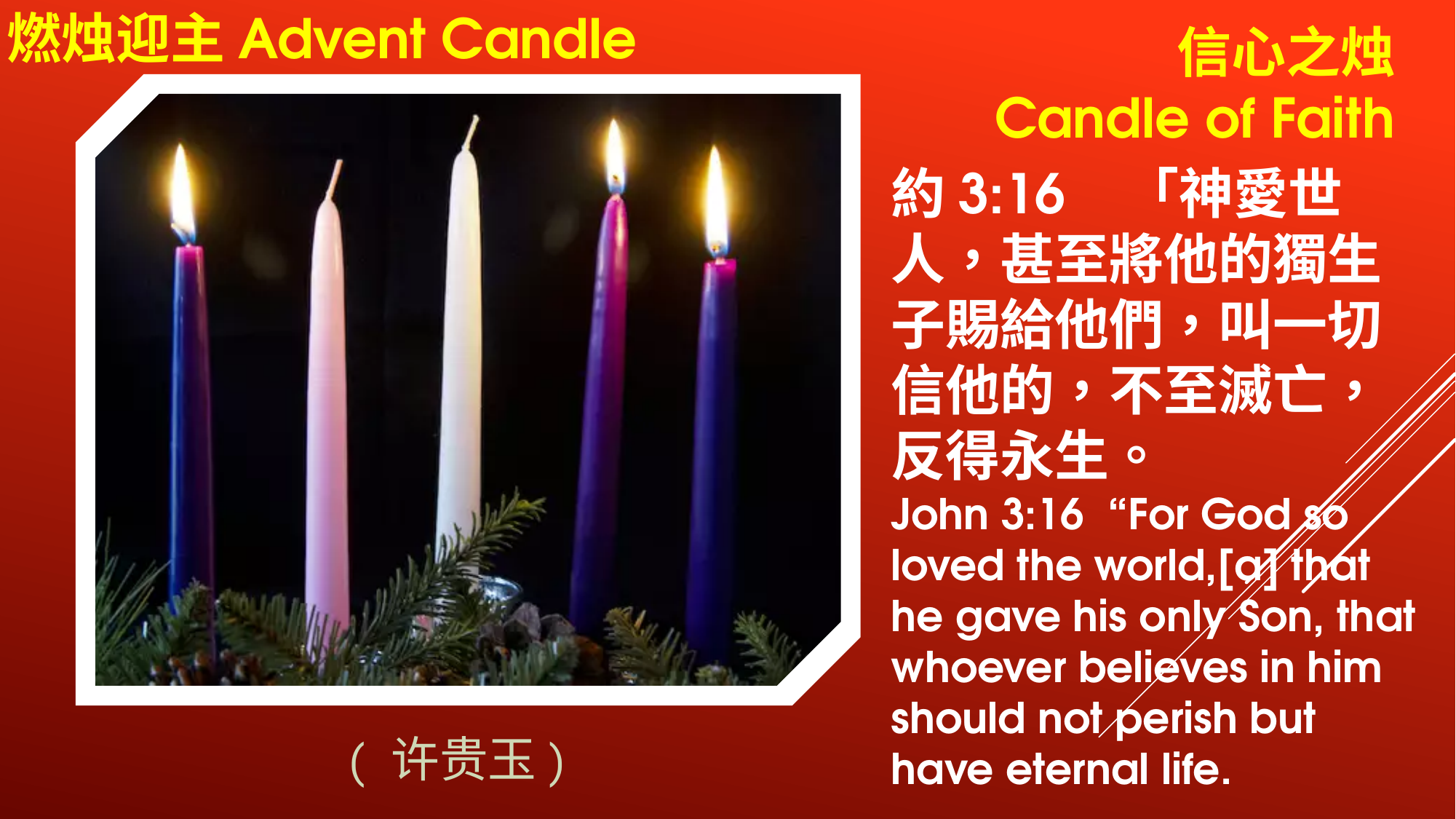

燃烛迎主Advent Candle
信心之烛
Candle of Faith

約3:16   「神愛世人，甚至將他的獨生子賜給他們，叫一切信他的，不至滅亡，反得永生。
John 3:16  “For God so loved the world,[a] that he gave his only Son, that whoever believes in him should not perish but have eternal life.
# ( 许贵玉)